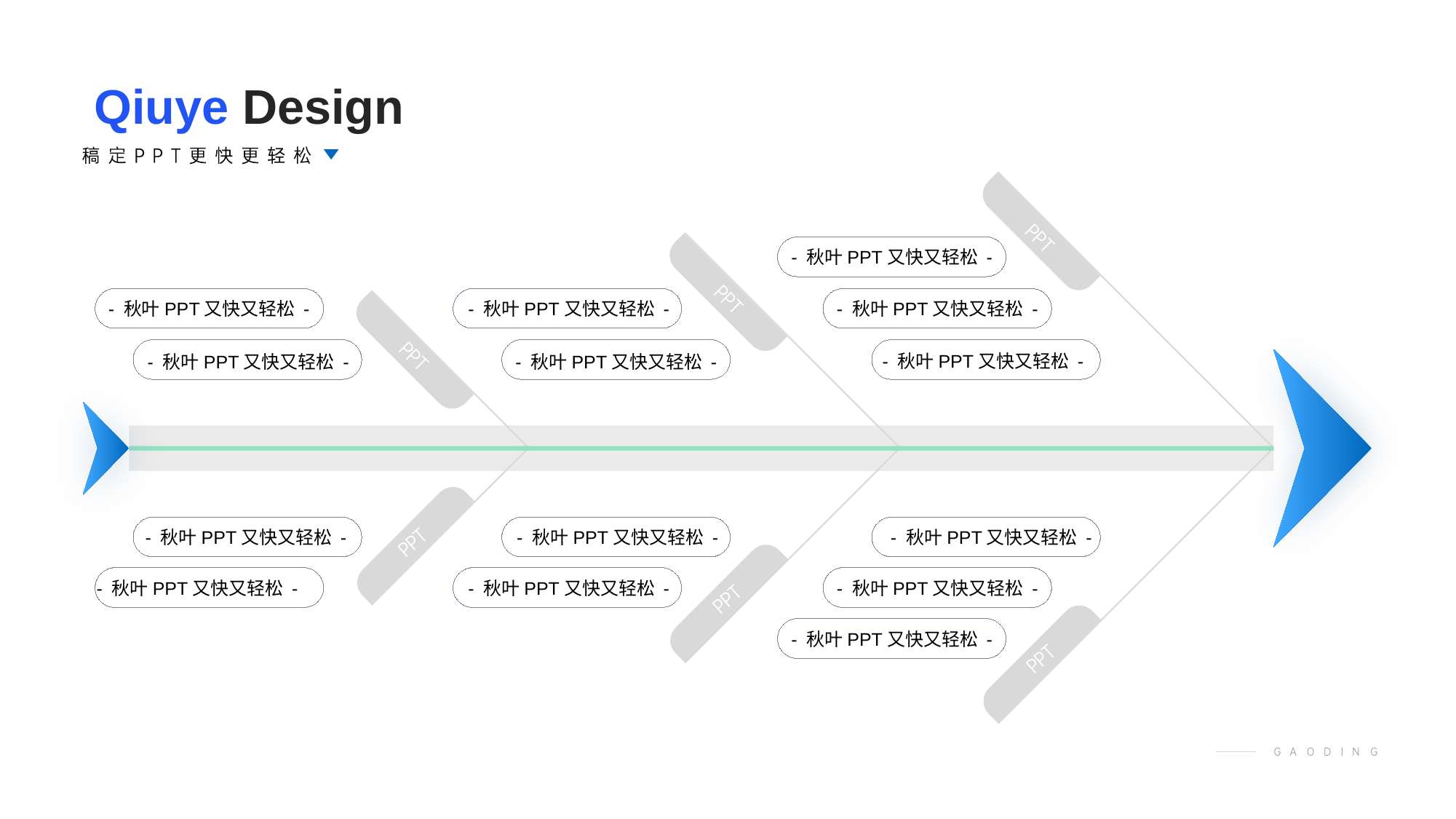

Qiuye Design

- 秋叶PPT又快又轻松 -

- 秋叶PPT又快又轻松 -
- 秋叶PPT又快又轻松 -
- 秋叶PPT又快又轻松 -

- 秋叶PPT又快又轻松 -
- 秋叶PPT又快又轻松 -
- 秋叶PPT又快又轻松 -

- 秋叶PPT又快又轻松 -
- 秋叶PPT又快又轻松 -
- 秋叶PPT又快又轻松 -

- 秋叶PPT又快又轻松 -
- 秋叶PPT又快又轻松 -
- 秋叶PPT又快又轻松 -

- 秋叶PPT又快又轻松 -